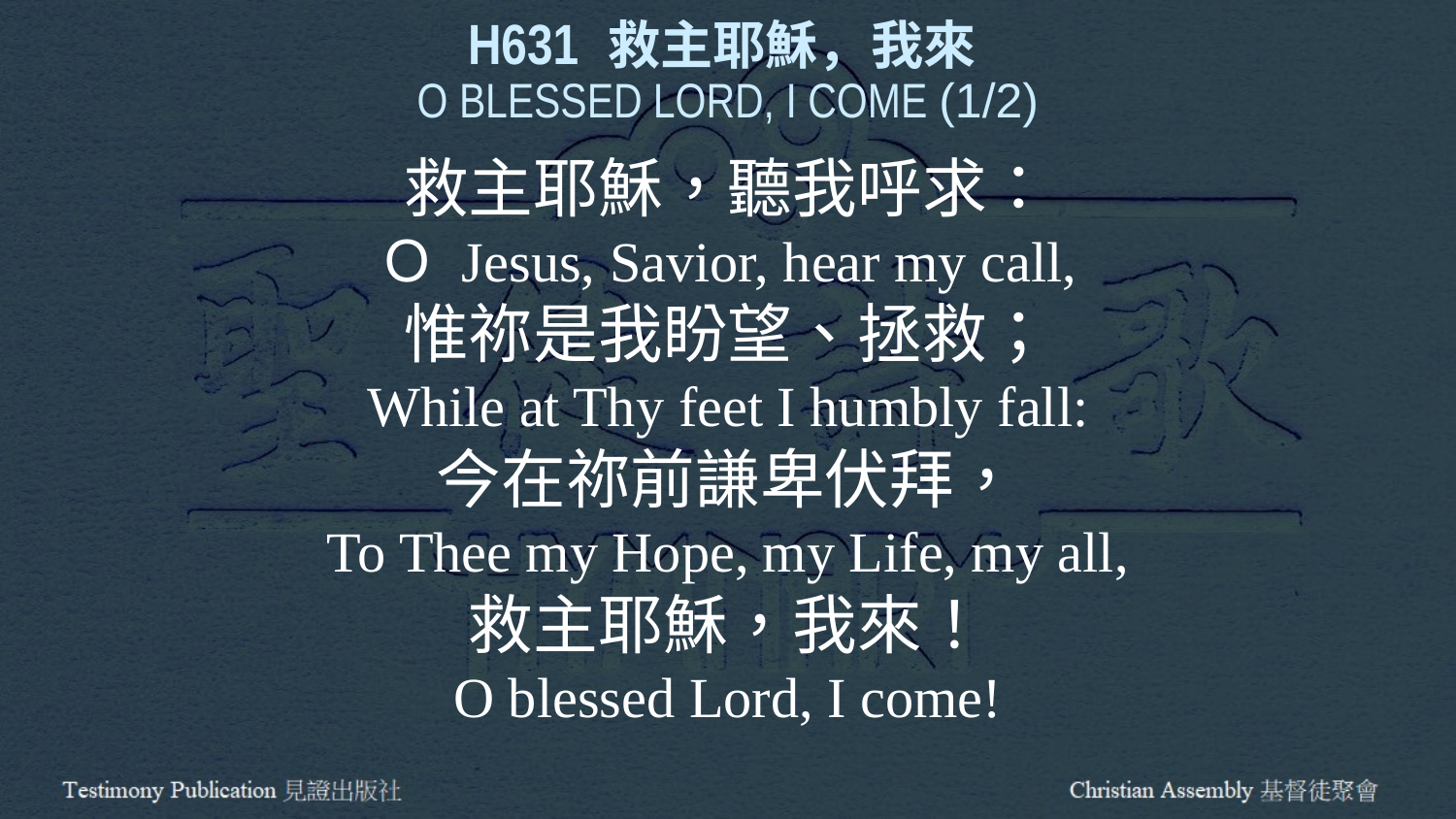

H631  救主耶穌，我來
O BLESSED LORD, I COME (1/2)
救主耶穌，聽我呼求：
Ｏ Jesus, Savior, hear my call,
惟祢是我盼望、拯救；
While at Thy feet I humbly fall:
今在祢前謙卑伏拜，
To Thee my Hope, my Life, my all,
救主耶穌，我來！
O blessed Lord, I come!